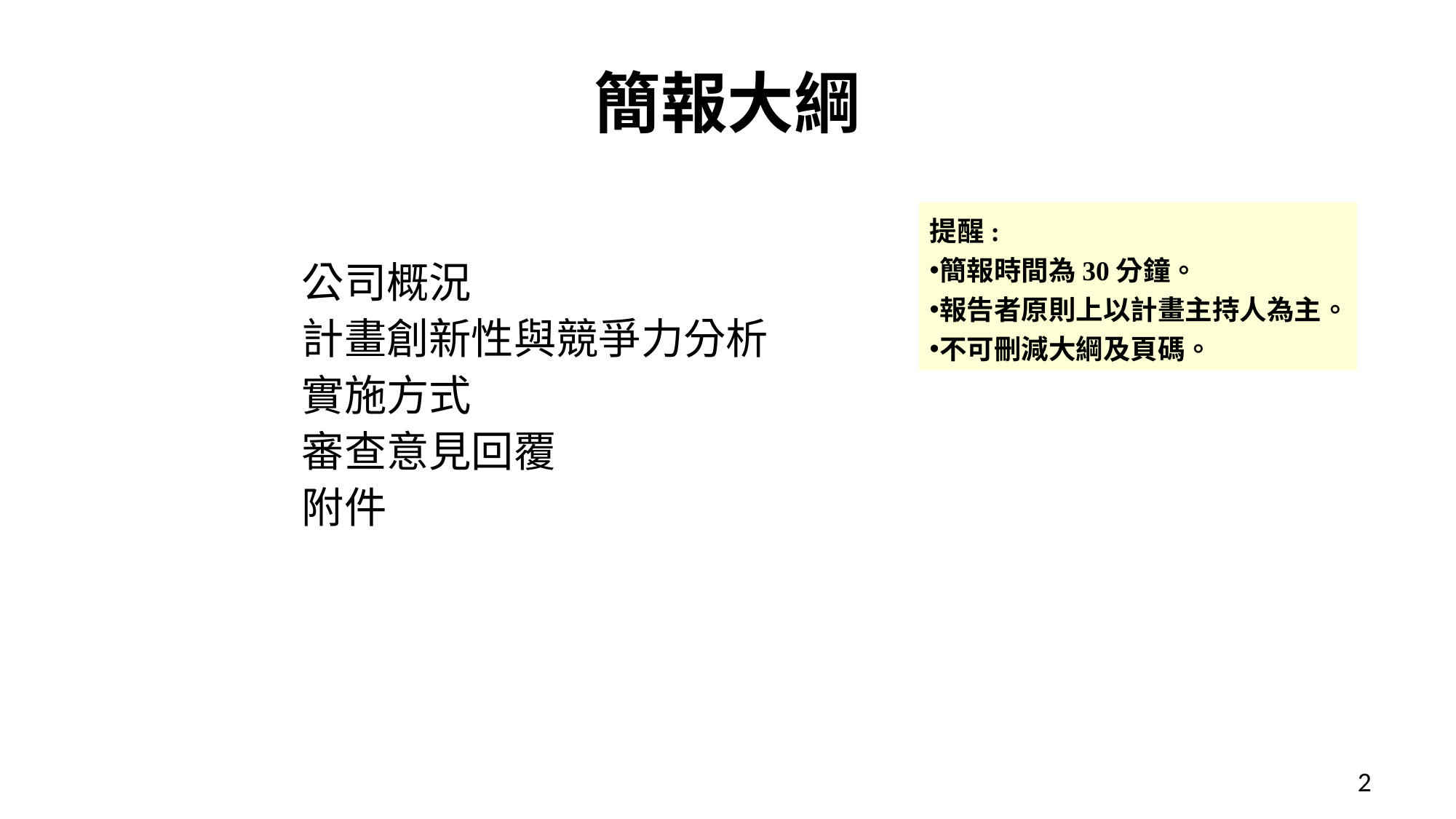

# 簡報大綱

公司概況
計畫創新性與競爭力分析
實施方式
審查意見回覆
附件
提醒:
簡報時間為30分鐘。
報告者原則上以計畫主持人為主。
不可刪減大綱及頁碼。
2